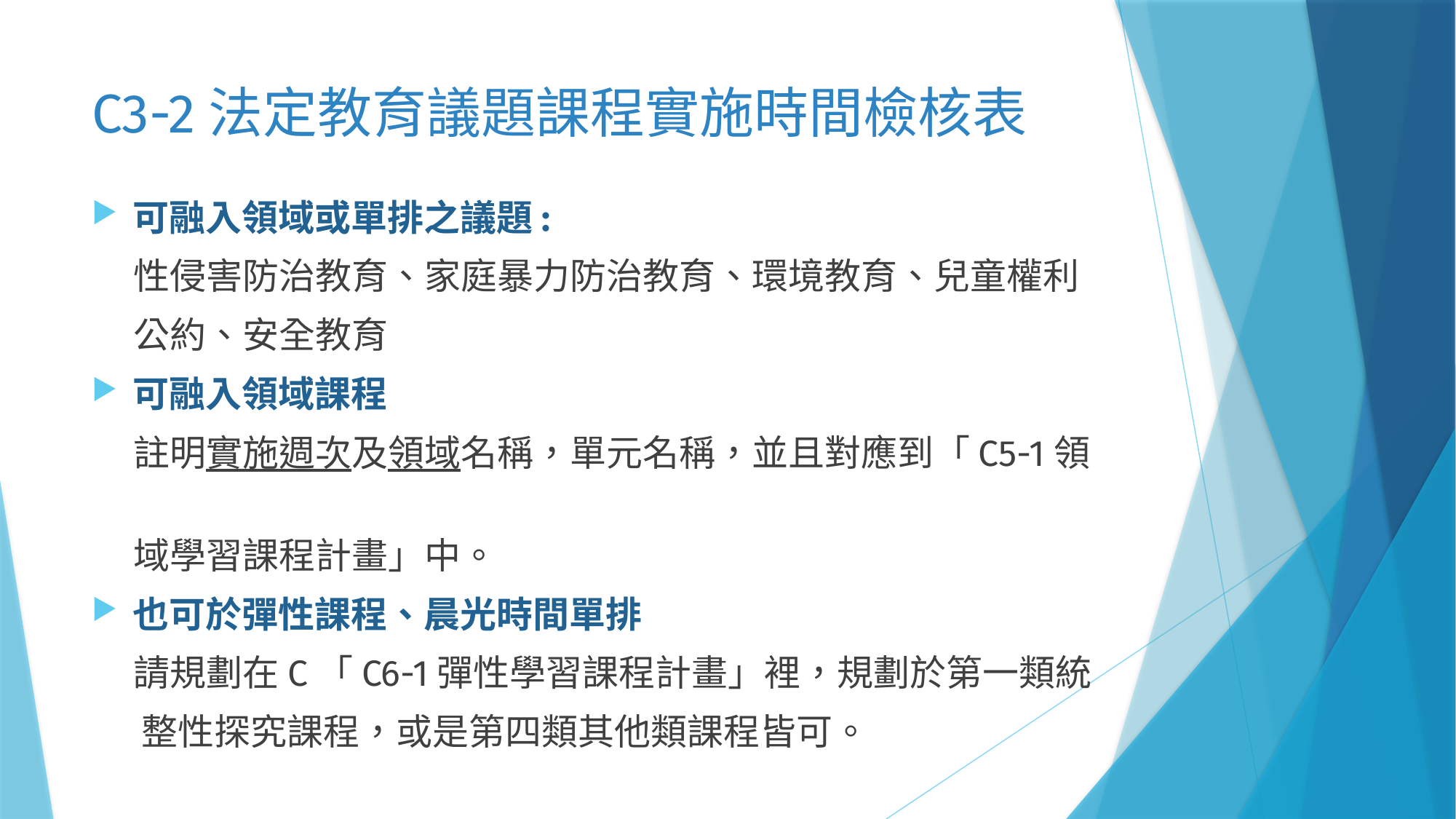

# C3-2法定教育議題課程實施時間檢核表
可融入領域或單排之議題:
    性侵害防治教育、家庭暴力防治教育、環境教育、兒童權利
    公約、安全教育
可融入領域課程
    註明實施週次及領域名稱，單元名稱，並且對應到「C5-1領
    域學習課程計畫」中。
也可於彈性課程、晨光時間單排
    請規劃在C「C6-1彈性學習課程計畫」裡，規劃於第一類統
     整性探究課程，或是第四類其他類課程皆可。